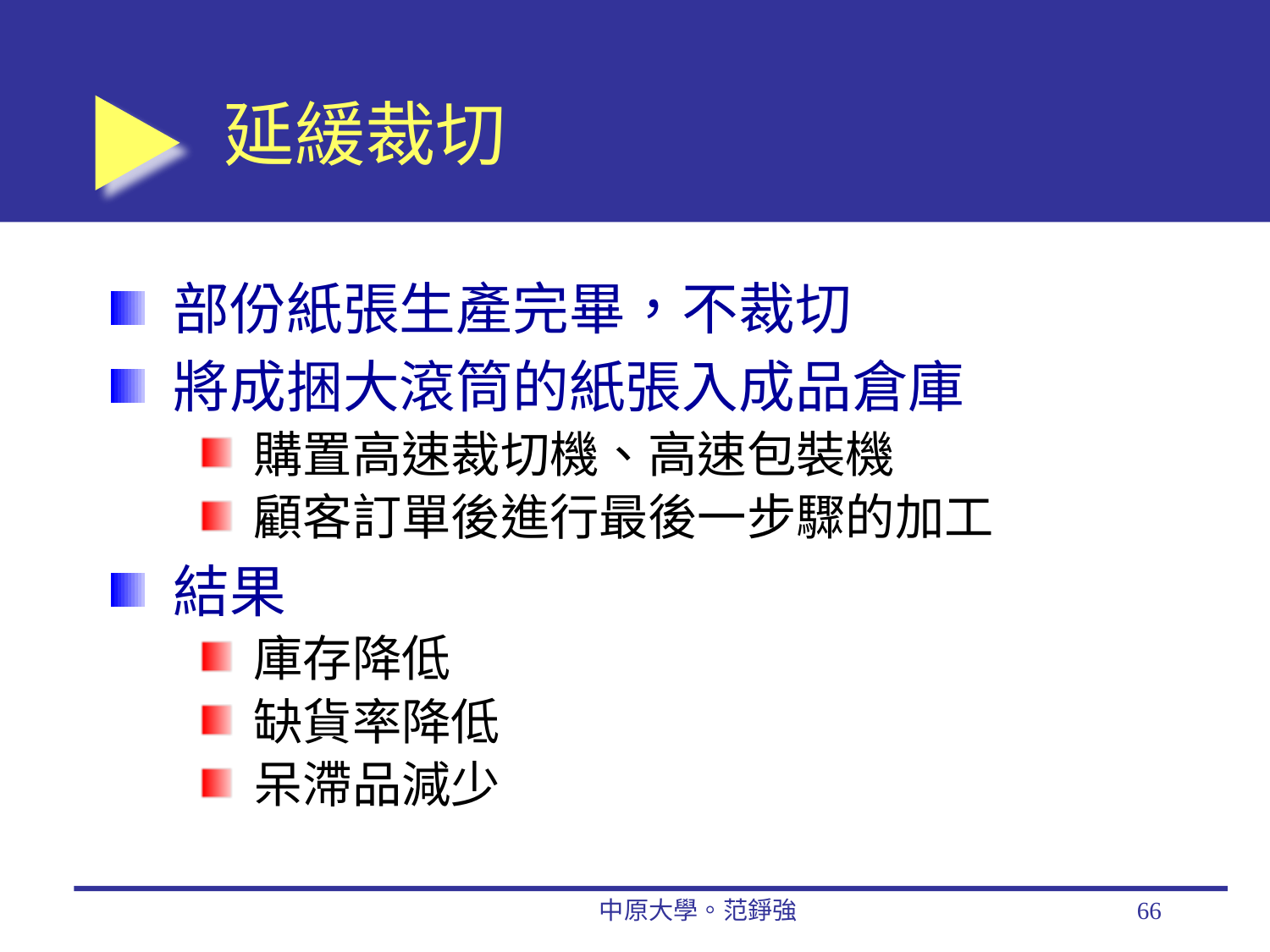

# 延緩裁切
部份紙張生產完畢，不裁切
將成捆大滾筒的紙張入成品倉庫
購置高速裁切機、高速包裝機
顧客訂單後進行最後一步驟的加工
結果
庫存降低
缺貨率降低
呆滯品減少
中原大學。范錚強
66